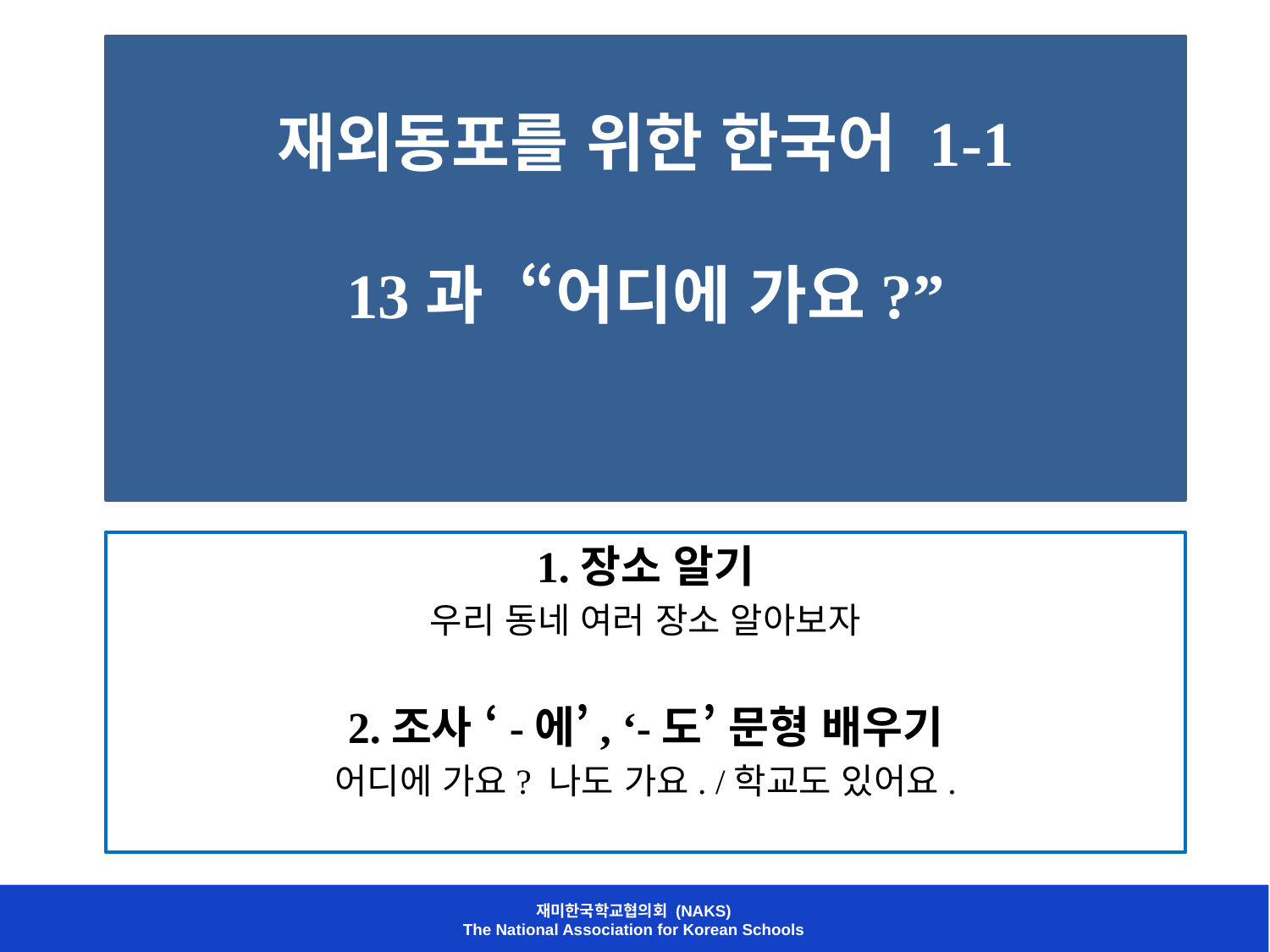

# 재외동포를 위한 한국어 1-1 13과  “어디에 가요?”
1.장소 알기
우리 동네 여러 장소 알아보자

2.조사 ‘-에’, ‘-도’ 문형 배우기
어디에 가요? 나도 가요. /학교도 있어요.

재미한국학교협의회 (NAKS)
The National Association for Korean Schools